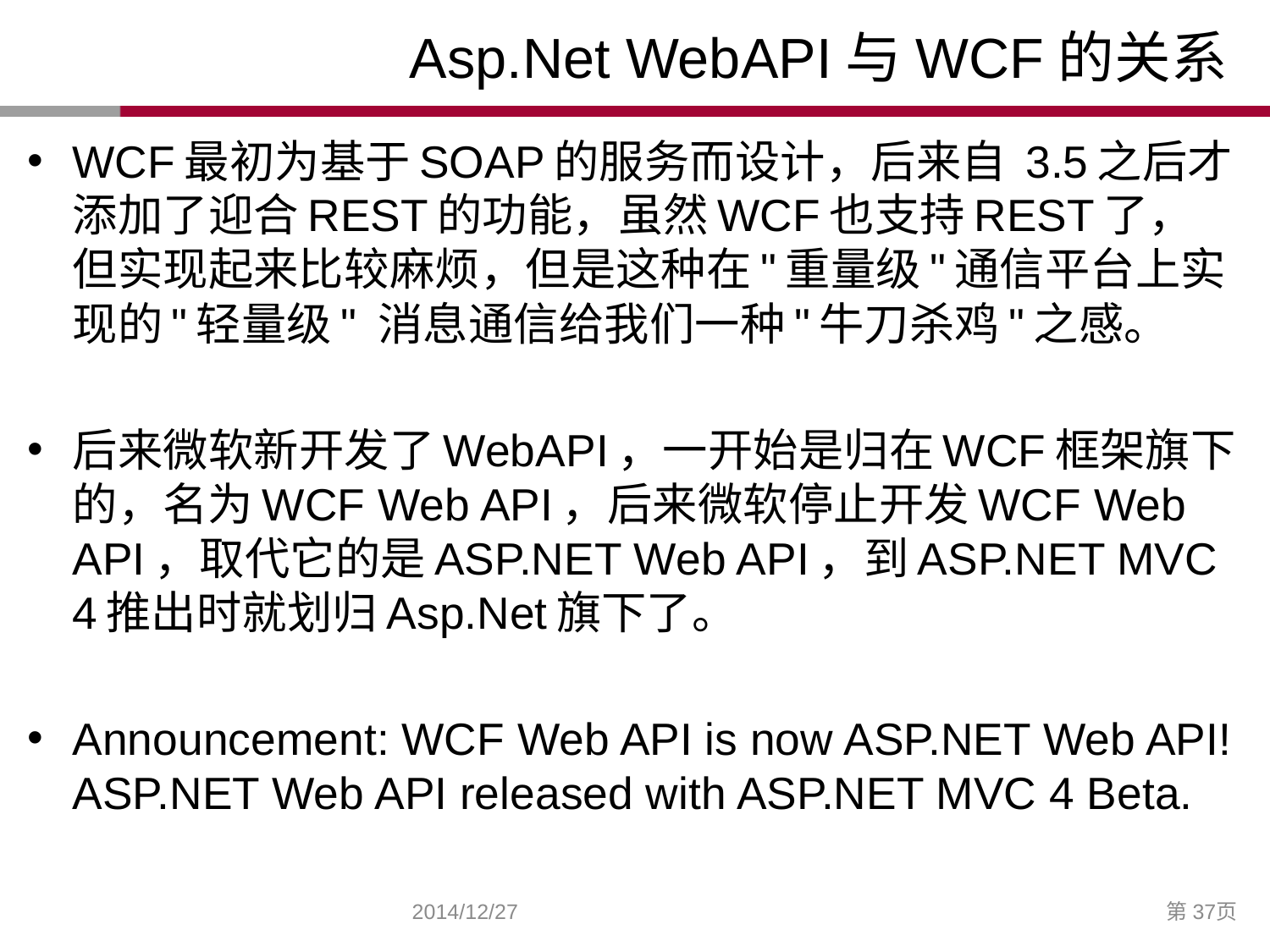

# Asp.Net WebAPI与WCF的关系
WCF最初为基于SOAP的服务而设计，后来自 3.5之后才添加了迎合REST的功能，虽然WCF也支持REST了，但实现起来比较麻烦，但是这种在"重量级"通信平台上实现的"轻量级" 消息通信给我们一种"牛刀杀鸡"之感。

后来微软新开发了WebAPI，一开始是归在WCF框架旗下的，名为WCF Web API，后来微软停止开发WCF Web API，取代它的是ASP.NET Web API，到ASP.NET MVC 4推出时就划归Asp.Net旗下了。

Announcement: WCF Web API is now ASP.NET Web API! ASP.NET Web API released with ASP.NET MVC 4 Beta.
2014/12/27
第37页